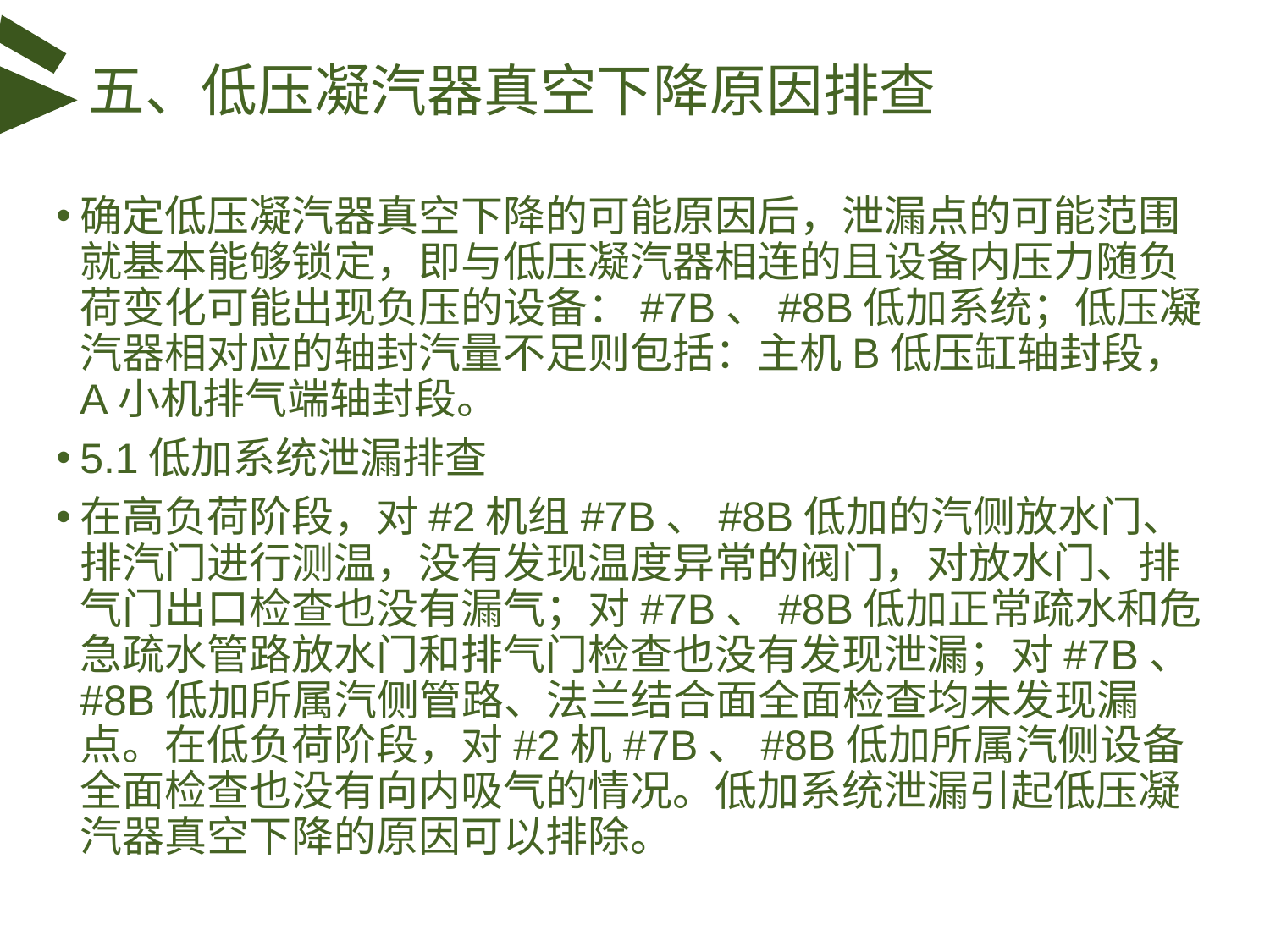

# 五、低压凝汽器真空下降原因排查
确定低压凝汽器真空下降的可能原因后，泄漏点的可能范围就基本能够锁定，即与低压凝汽器相连的且设备内压力随负荷变化可能出现负压的设备：#7B、#8B低加系统；低压凝汽器相对应的轴封汽量不足则包括：主机B低压缸轴封段，A小机排气端轴封段。
5.1低加系统泄漏排查
在高负荷阶段，对#2机组#7B、#8B低加的汽侧放水门、排汽门进行测温，没有发现温度异常的阀门，对放水门、排气门出口检查也没有漏气；对#7B、#8B低加正常疏水和危急疏水管路放水门和排气门检查也没有发现泄漏；对#7B、#8B低加所属汽侧管路、法兰结合面全面检查均未发现漏点。在低负荷阶段，对#2机#7B、#8B低加所属汽侧设备全面检查也没有向内吸气的情况。低加系统泄漏引起低压凝汽器真空下降的原因可以排除。